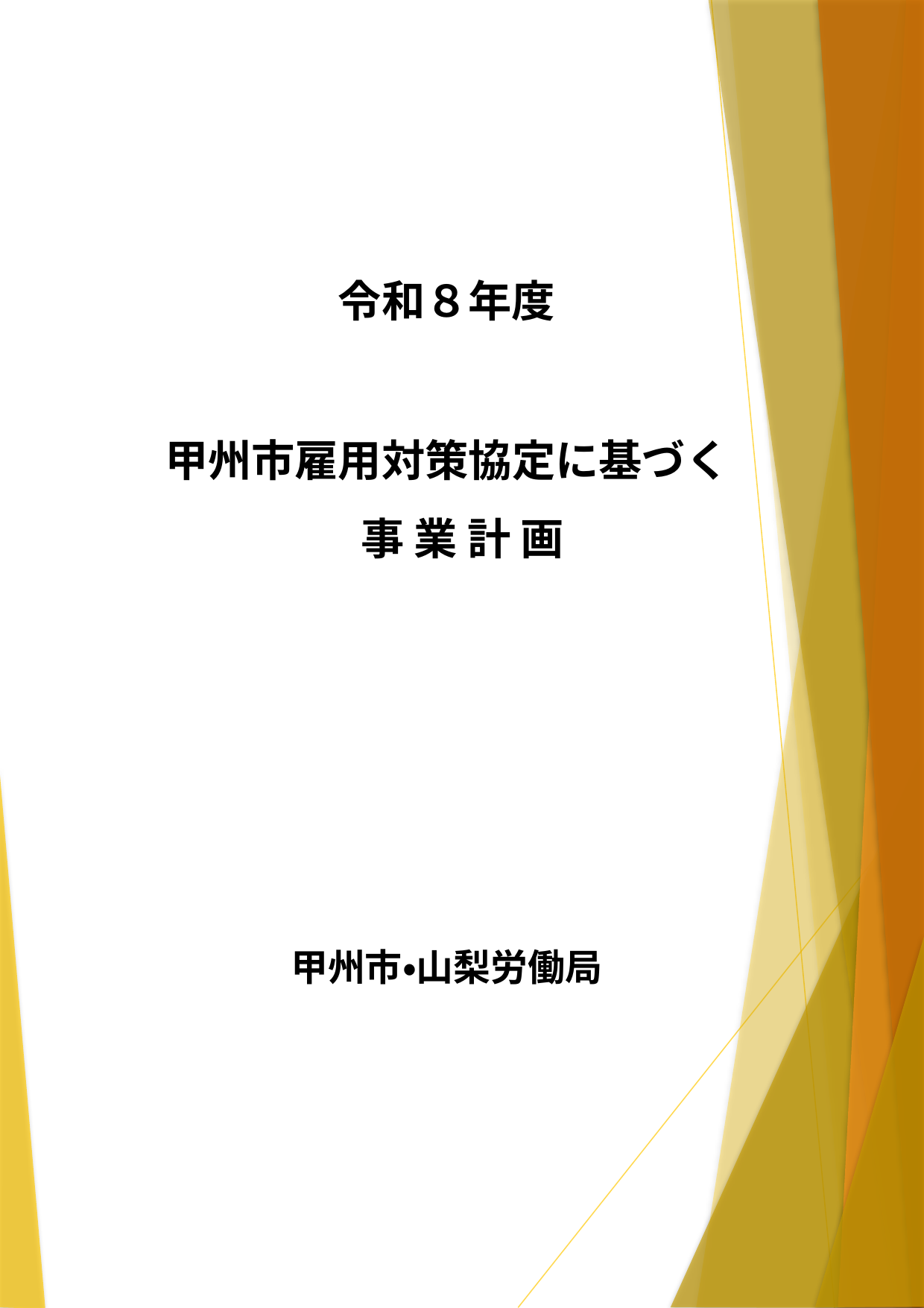

令和８年度
甲州市雇用対策協定に基づく
事 業 計 画
甲州市・山梨労働局